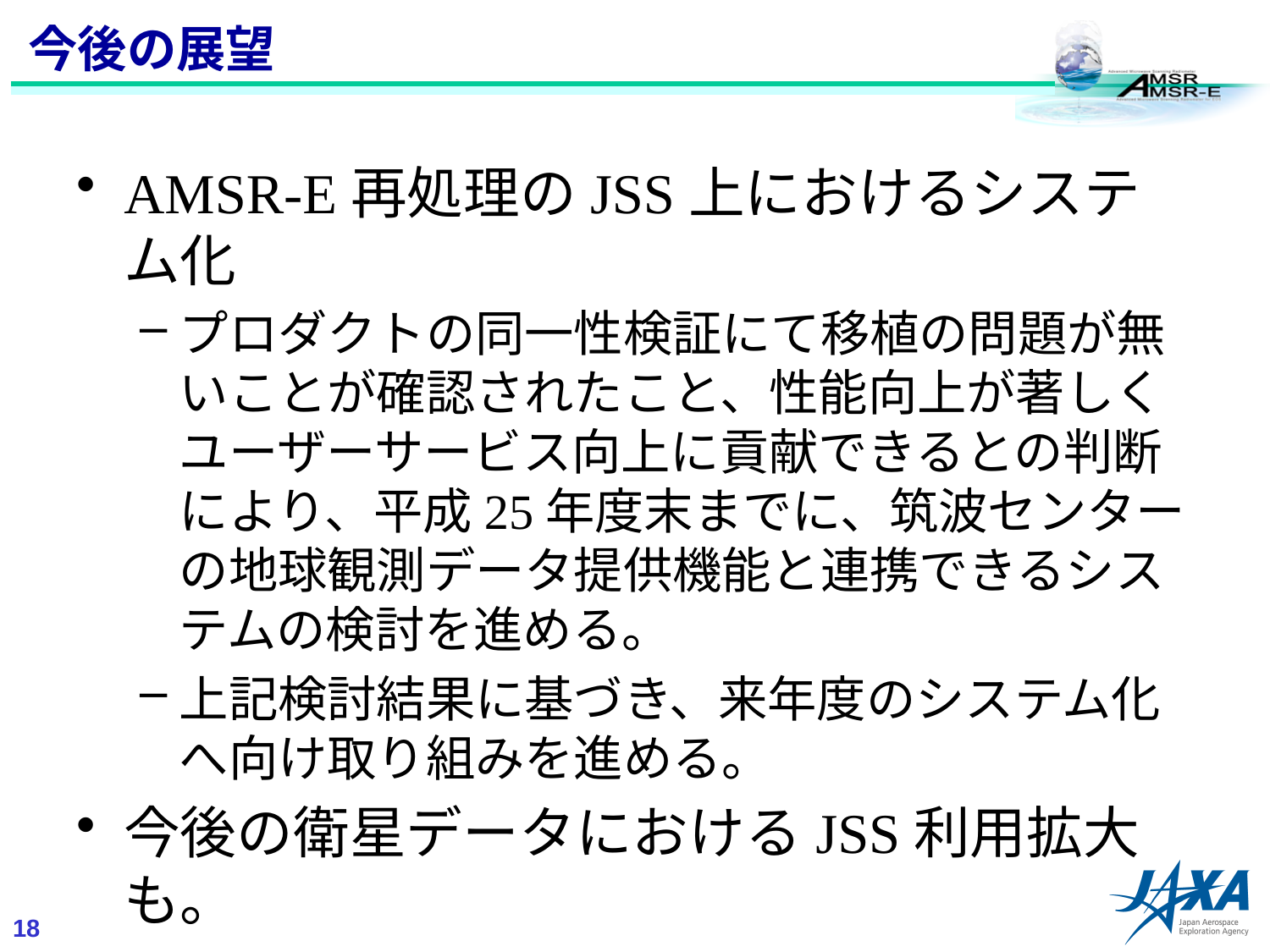

今後の展望
AMSR-E再処理のJSS上におけるシステム化
プロダクトの同一性検証にて移植の問題が無いことが確認されたこと、性能向上が著しくユーザーサービス向上に貢献できるとの判断により、平成25年度末までに、筑波センターの地球観測データ提供機能と連携できるシステムの検討を進める。
上記検討結果に基づき、来年度のシステム化へ向け取り組みを進める。
今後の衛星データにおけるJSS利用拡大も。
18